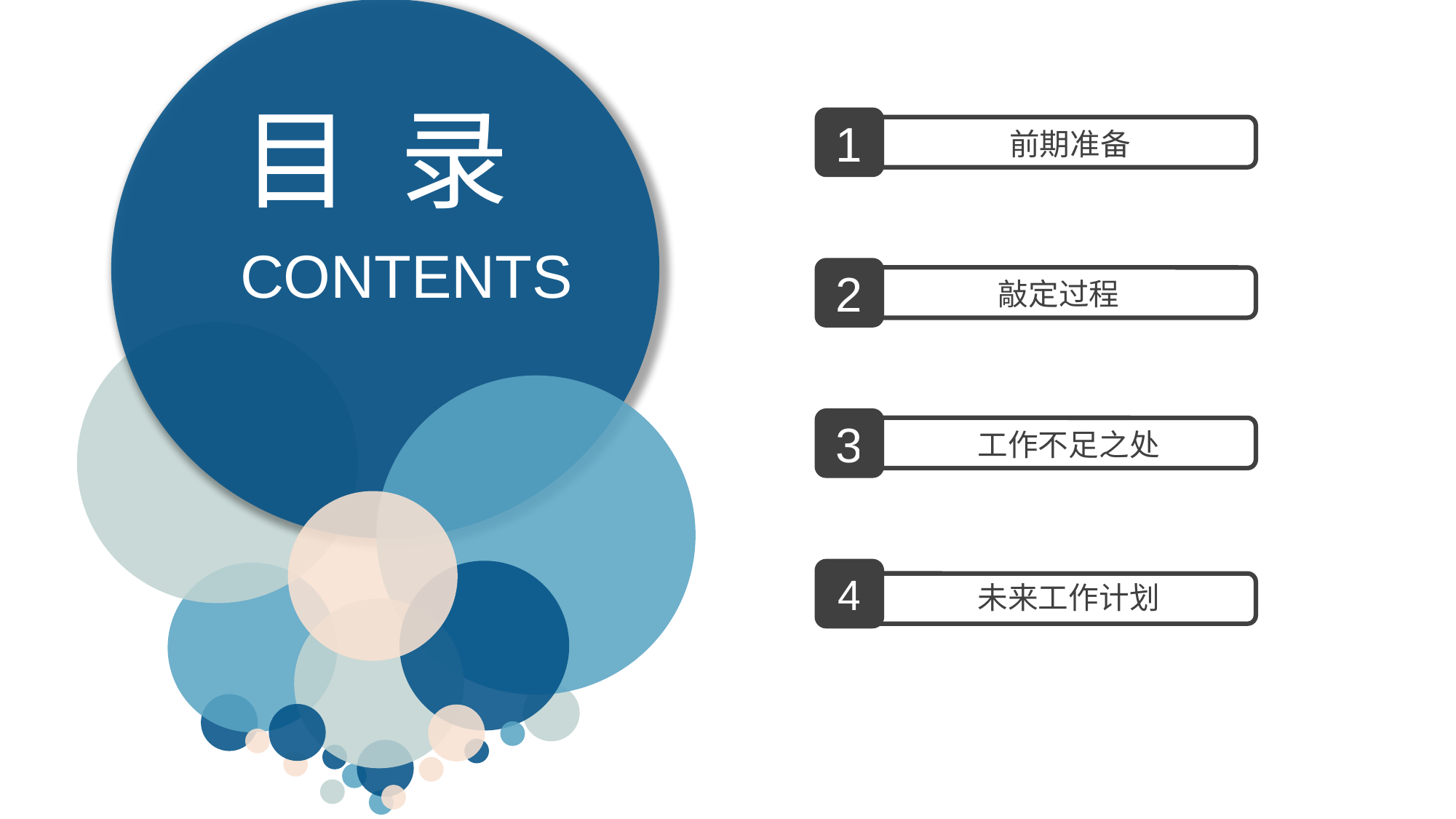

目  录
1

前期准备
CONTENTS
2

敲定过程

3

工作不足之处

4

未来工作计划